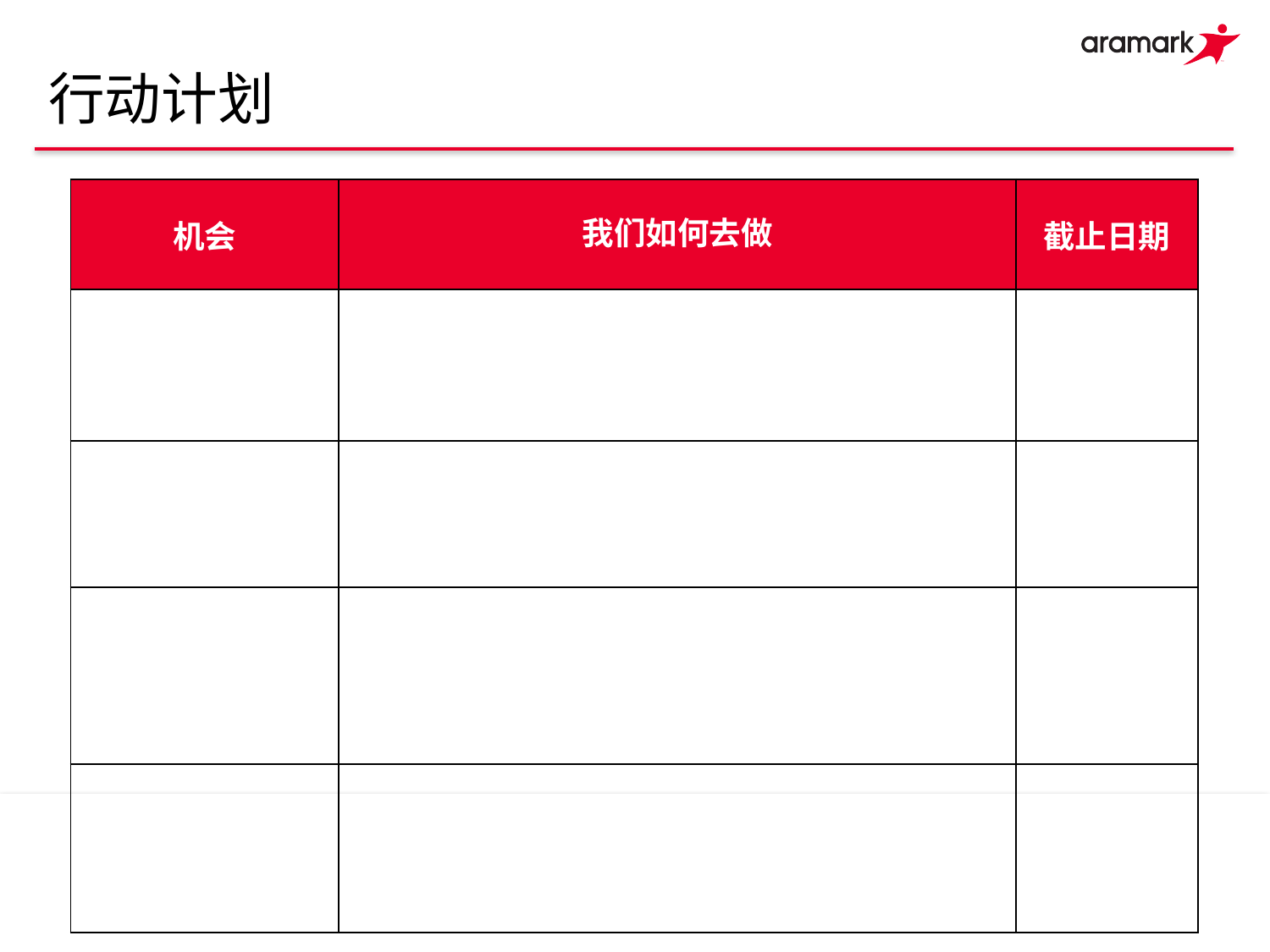

# 行动计划
| 机会 | 我们如何去做 | 截止日期 |
| --- | --- | --- |
|  |  |  |
|  |  |  |
|  |  |  |
|  |  |  |